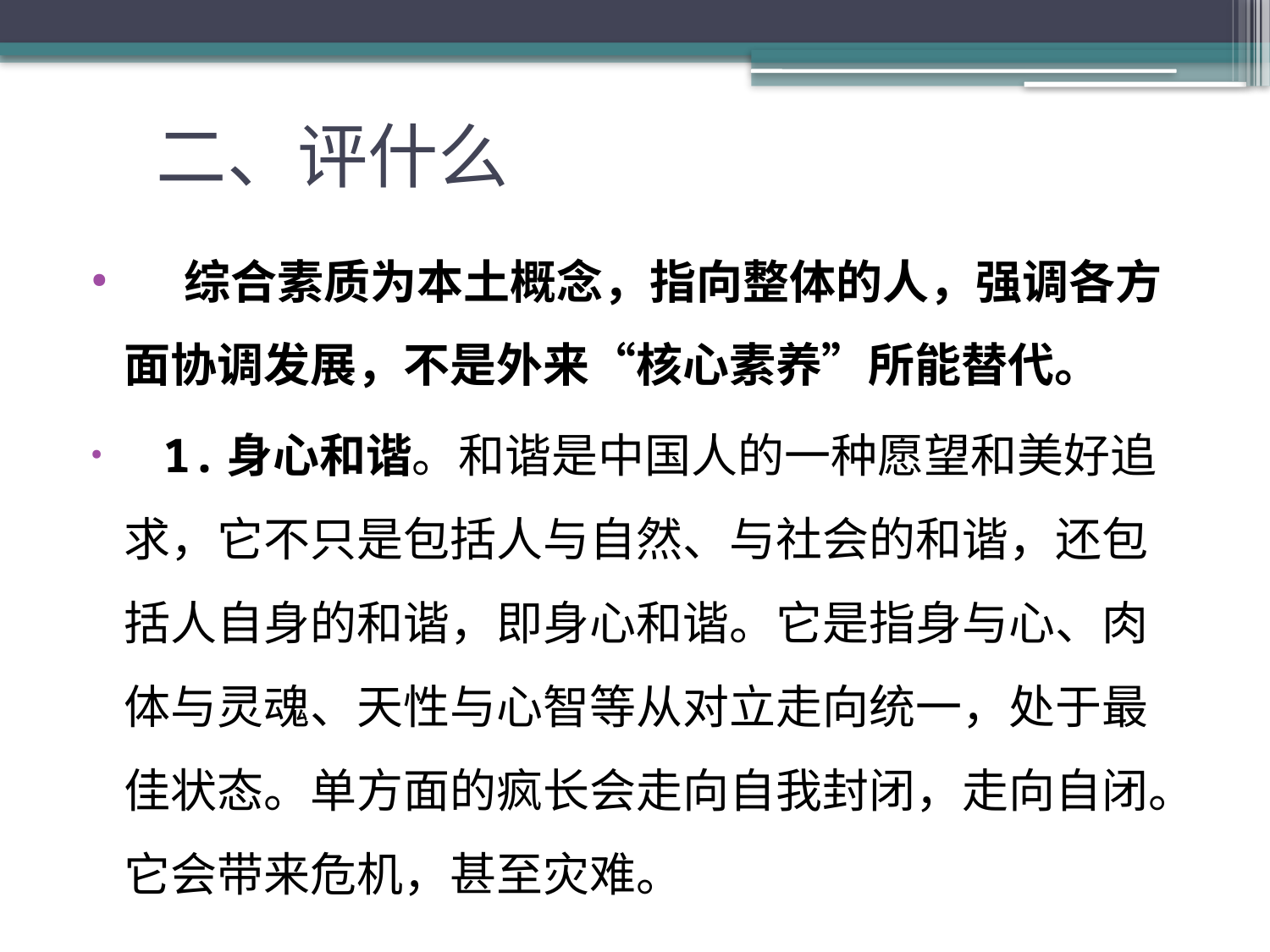

# 二、评什么
     综合素质为本土概念，指向整体的人，强调各方面协调发展，不是外来“核心素养”所能替代。
  1.身心和谐。和谐是中国人的一种愿望和美好追求，它不只是包括人与自然、与社会的和谐，还包括人自身的和谐，即身心和谐。它是指身与心、肉体与灵魂、天性与心智等从对立走向统一，处于最佳状态。单方面的疯长会走向自我封闭，走向自闭。它会带来危机，甚至灾难。